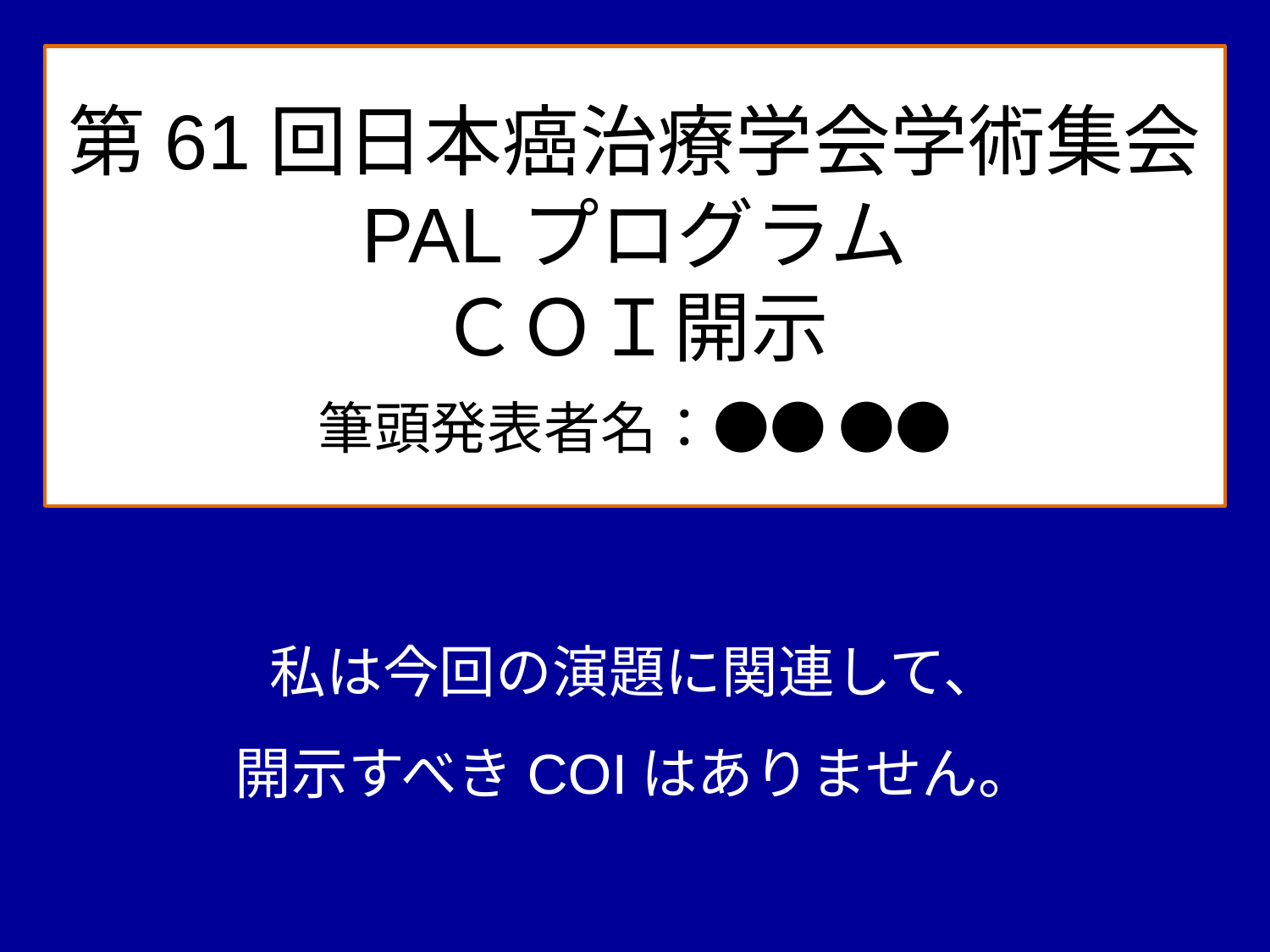

第61回日本癌治療学会学術集会
PALプログラム
ＣＯＩ開示
筆頭発表者名：●● ●●
私は今回の演題に関連して、
開示すべきCOIはありません。